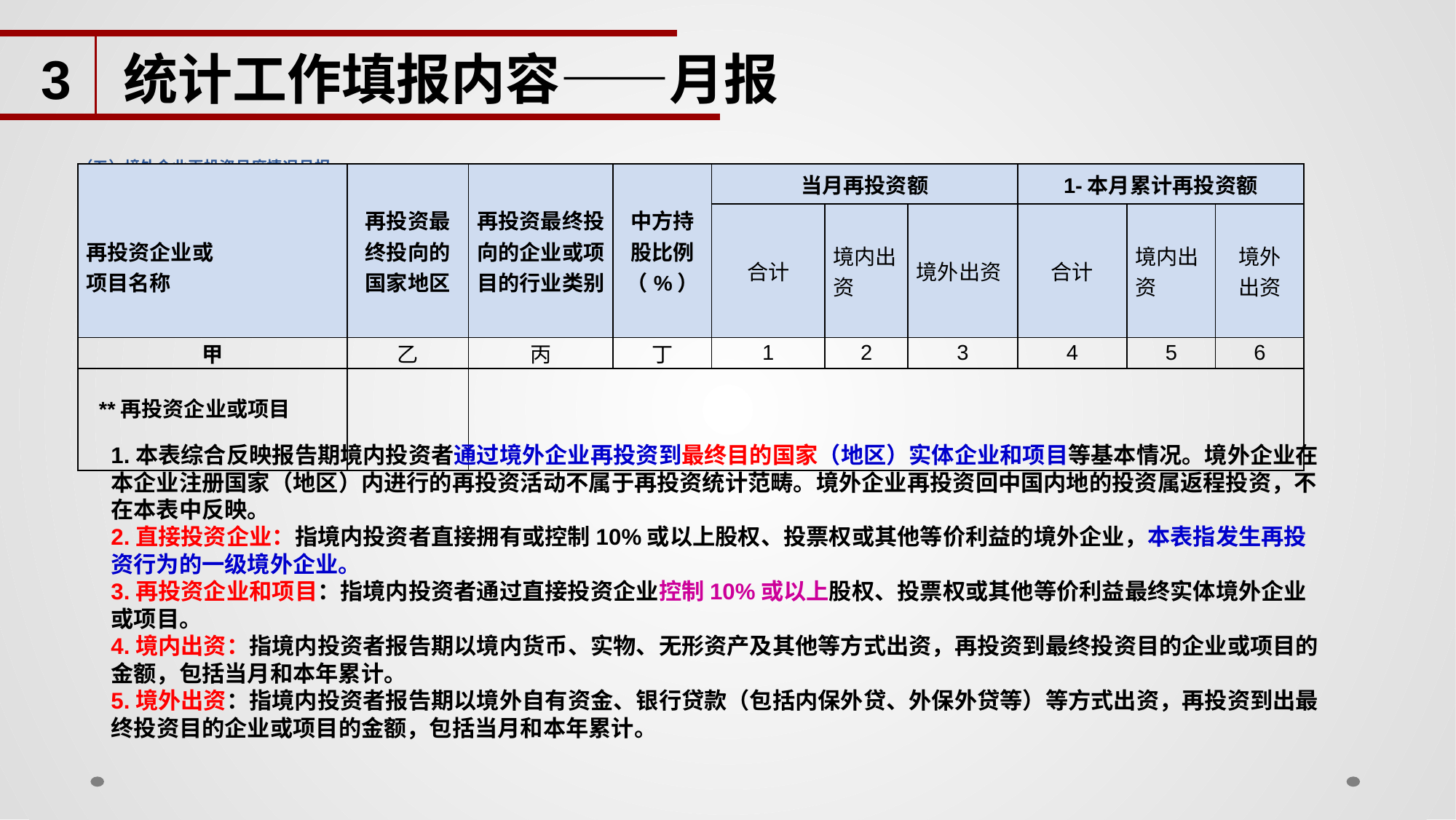

3
统计工作填报内容——月报
# （五）境外企业再投资月度情况月报
| 再投资企业或 项目名称 | 再投资最终投向的国家地区 | 再投资最终投向的企业或项目的行业类别 | 中方持股比例（%） | 当月再投资额 |  |  | 1-本月累计再投资额 |  |  |
| --- | --- | --- | --- | --- | --- | --- | --- | --- | --- |
|  |  |  |  | 合计 | 境内出资 | 境外出资 | 合计 | 境内出资 | 境外 出资 |
| 甲 | 乙 | 丙 | 丁 | 1 | 2 | 3 | 4 | 5 | 6 |
| \*\*再投资企业或项目 |  |  |  |  |  |  |  |  |  |
1.本表综合反映报告期境内投资者通过境外企业再投资到最终目的国家（地区）实体企业和项目等基本情况。境外企业在本企业注册国家（地区）内进行的再投资活动不属于再投资统计范畴。境外企业再投资回中国内地的投资属返程投资，不在本表中反映。
2.直接投资企业：指境内投资者直接拥有或控制10%或以上股权、投票权或其他等价利益的境外企业，本表指发生再投资行为的一级境外企业。
3.再投资企业和项目：指境内投资者通过直接投资企业控制10%或以上股权、投票权或其他等价利益最终实体境外企业或项目。
4.境内出资：指境内投资者报告期以境内货币、实物、无形资产及其他等方式出资，再投资到最终投资目的企业或项目的金额，包括当月和本年累计。
5.境外出资：指境内投资者报告期以境外自有资金、银行贷款（包括内保外贷、外保外贷等）等方式出资，再投资到出最终投资目的企业或项目的金额，包括当月和本年累计。